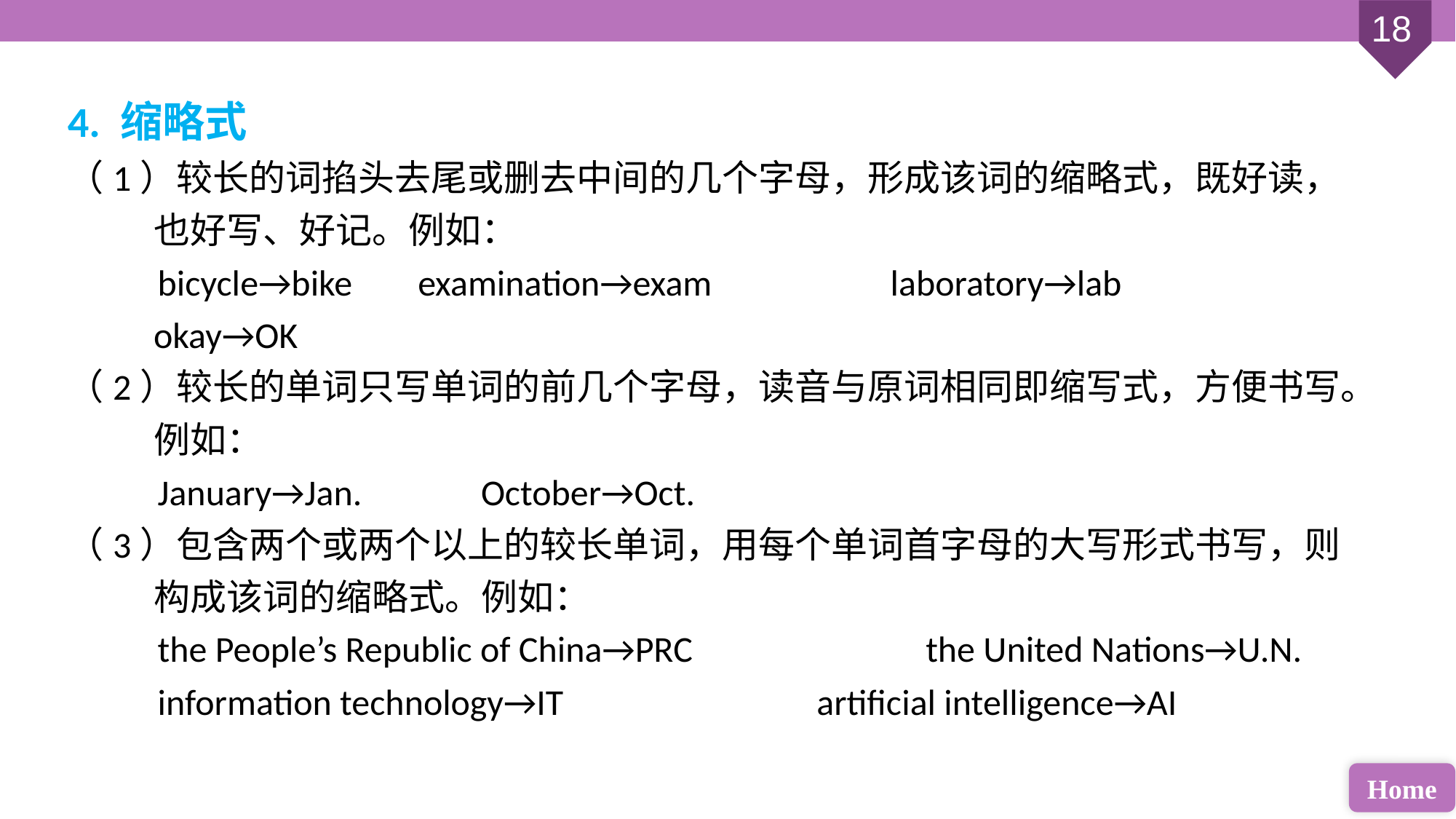

4. 缩略式
（1）较长的词掐头去尾或删去中间的几个字母，形成该词的缩略式，既好读，也好写、好记。例如：
           bicycle→bike        examination→exam	          laboratory→lab		okay→OK
（2）较长的单词只写单词的前几个字母，读音与原词相同即缩写式，方便书写。例如：
           January→Jan. 		October→Oct.
（3）包含两个或两个以上的较长单词，用每个单词首字母的大写形式书写，则构成该词的缩略式。例如：
           the People’s Republic of China→PRC 		 the United Nations→U.N.
           information technology→IT			 artificial intelligence→AI